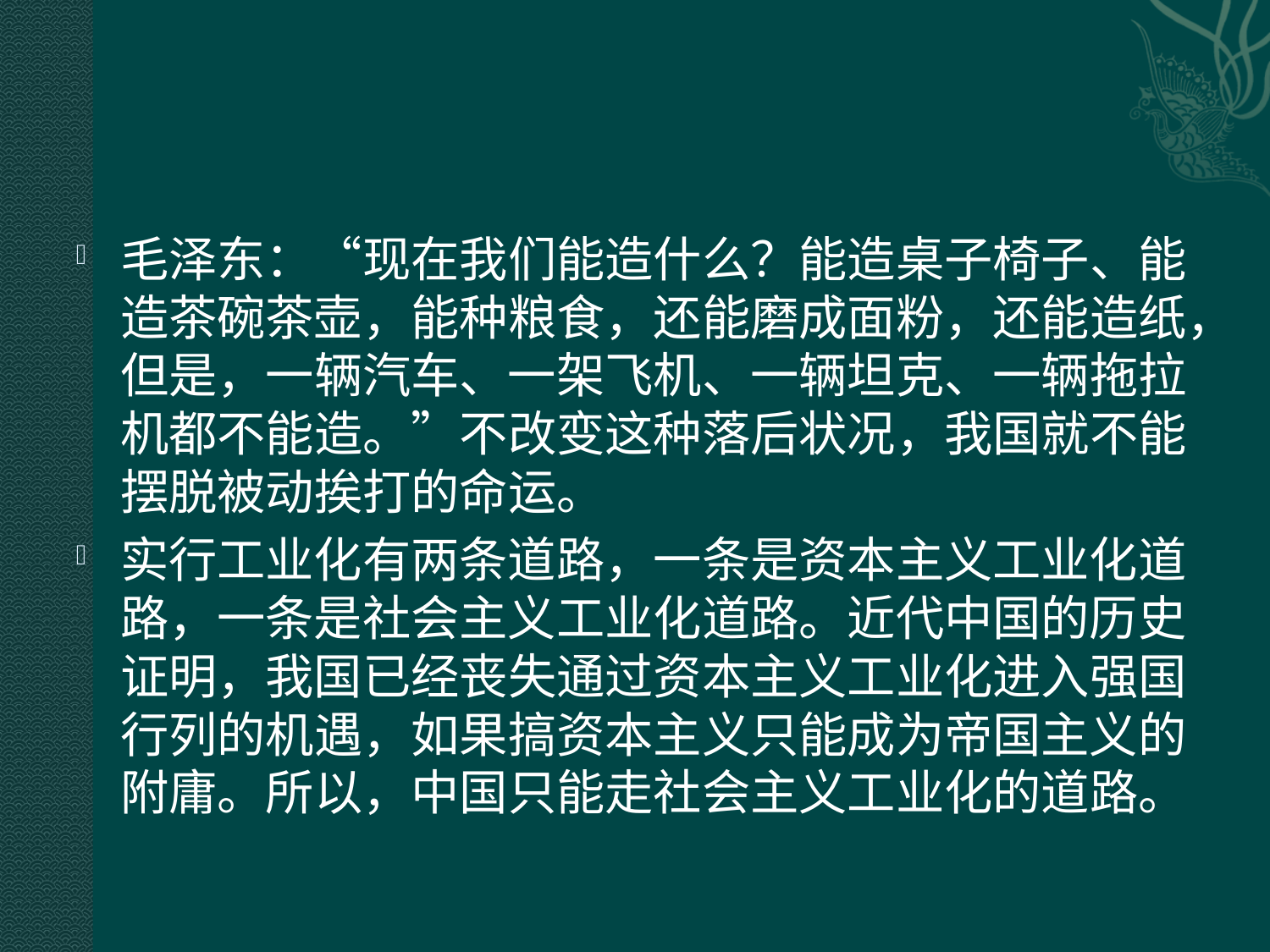

毛泽东：“现在我们能造什么？能造桌子椅子、能造茶碗茶壶，能种粮食，还能磨成面粉，还能造纸，但是，一辆汽车、一架飞机、一辆坦克、一辆拖拉机都不能造。”不改变这种落后状况，我国就不能摆脱被动挨打的命运。
实行工业化有两条道路，一条是资本主义工业化道路，一条是社会主义工业化道路。近代中国的历史证明，我国已经丧失通过资本主义工业化进入强国行列的机遇，如果搞资本主义只能成为帝国主义的附庸。所以，中国只能走社会主义工业化的道路。